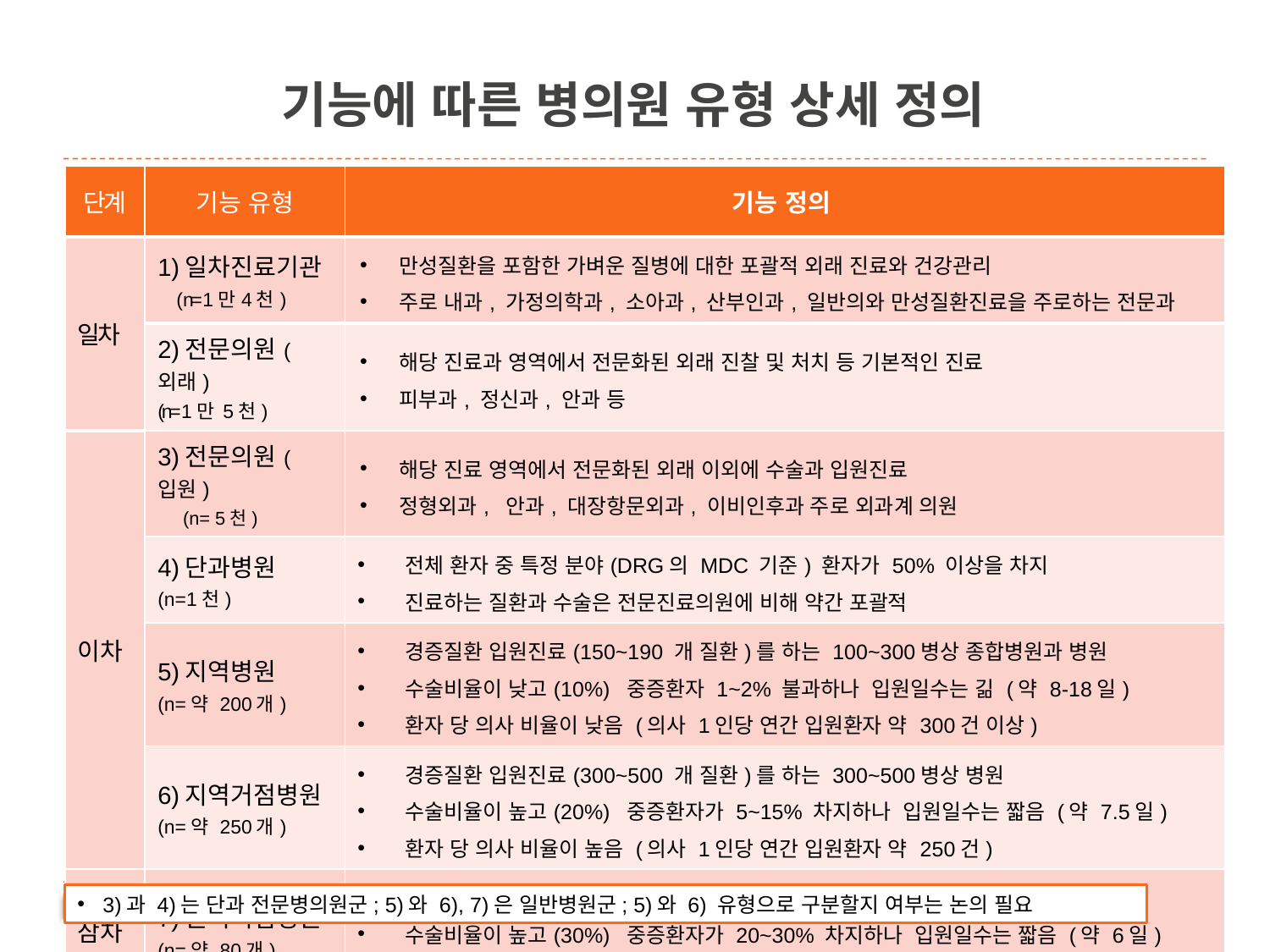

# 기능에 따른 병의원 유형 상세 정의
| 단계 | 기능 유형 | 기능 정의 |
| --- | --- | --- |
| 일차 | 1)일차진료기관 (n= 1만4천) | 만성질환을 포함한 가벼운 질병에 대한 포괄적 외래 진료와 건강관리 주로 내과, 가정의학과, 소아과, 산부인과, 일반의와 만성질환진료을 주로하는 전문과 |
|  | 2)전문의원(외래) (n= 1만 5천) | 해당 진료과 영역에서 전문화된 외래 진찰 및 처치 등 기본적인 진료 피부과, 정신과, 안과 등 |
| 이차 | 3)전문의원(입원) (n= 5천) | 해당 진료 영역에서 전문화된 외래 이외에 수술과 입원진료 정형외과, 안과, 대장항문외과, 이비인후과 주로 외과계 의원 |
|  | 4)단과병원 (n=1천) | 전체 환자 중 특정 분야(DRG의 MDC 기준) 환자가 50% 이상을 차지 진료하는 질환과 수술은 전문진료의원에 비해 약간 포괄적 |
|  | 5)지역병원 (n=약 200개) | 경증질환 입원진료(150~190 개 질환)를 하는 100~300병상 종합병원과 병원 수술비율이 낮고(10%) 중증환자 1~2% 불과하나 입원일수는 긺 (약 8-18일) 환자 당 의사 비율이 낮음 (의사 1인당 연간 입원환자 약 300건 이상) |
|  | 6)지역거점병원 (n=약 250개) | 경증질환 입원진료(300~500 개 질환)를 하는 300~500병상 병원 수술비율이 높고(20%) 중증환자가 5~15% 차지하나 입원일수는 짧음 (약 7.5일) 환자 당 의사 비율이 높음 (의사 1인당 연간 입원환자 약 250건) |
| 삼차 | 7)권역거점병원 (n=약 80개) | 포괄적인 입원진료(700~900 개 질환)를 하는 500병상 이상 병원 수술비율이 높고(30%) 중증환자가 20~30% 차지하나 입원일수는 짧음 (약 6일) 환자 당 의사 비율이 높음 (의사 1인당 연간 입원환자 약 100건) |
3)과 4)는 단과 전문병의원군; 5)와 6), 7)은 일반병원군; 5)와 6) 유형으로 구분할지 여부는 논의 필요